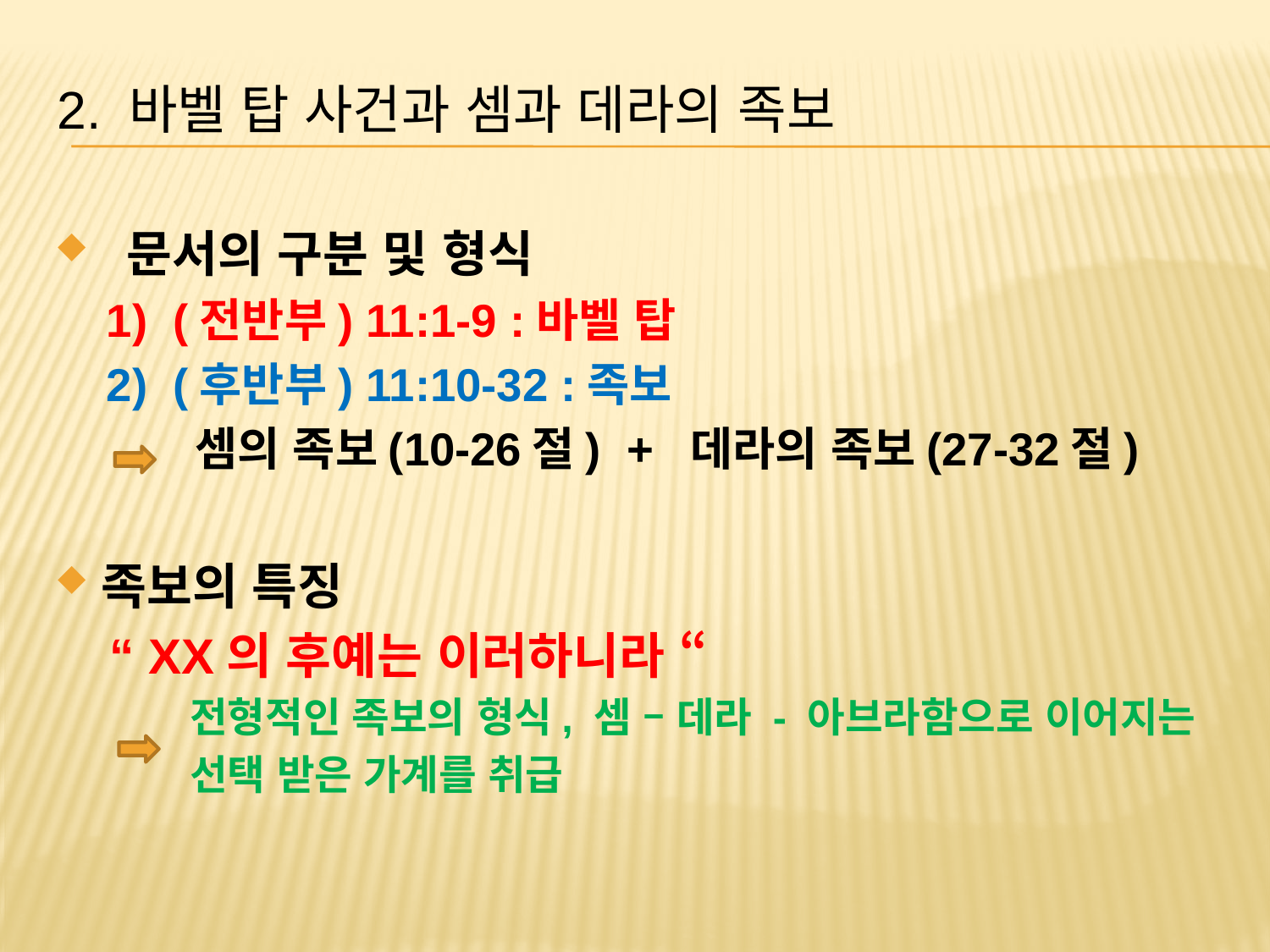

# 2. 바벨 탑 사건과 셈과 데라의 족보
 문서의 구분 및 형식
    1)  (전반부) 11:1-9 :바벨 탑
    2)  (후반부) 11:10-32 :족보
          셈의 족보(10-26절)  +  데라의 족보(27-32절)

족보의 특징
    “ XX의 후예는 이러하니라 “
           전형적인 족보의 형식, 셈 – 데라 - 아브라함으로 이어지는
           선택 받은 가계를 취급